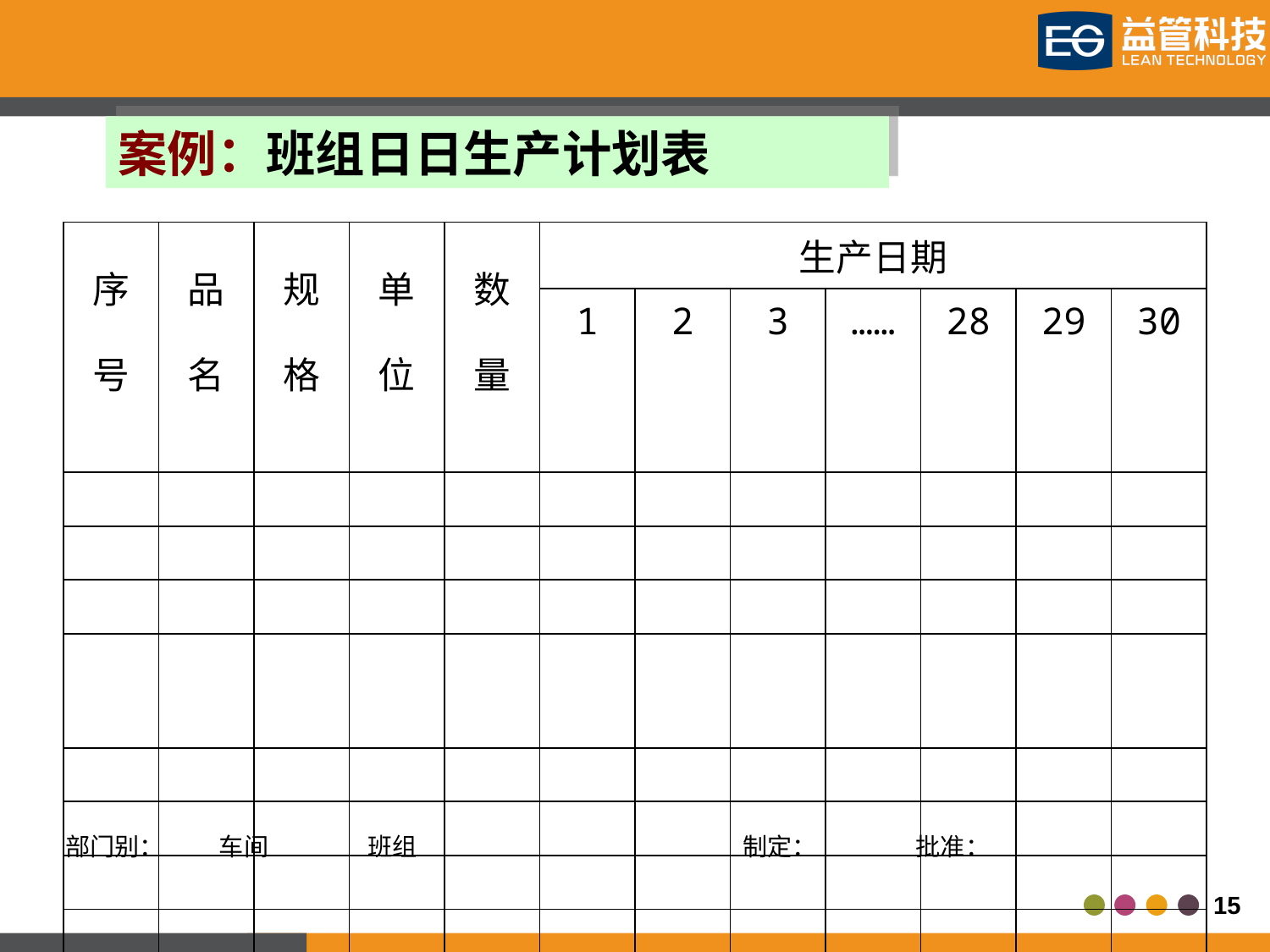

案例：班组日日生产计划表
| 序号 | 品名 | 规格 | 单位 | 数量 | 生产日期 |  |  |  |  |  |  |
| --- | --- | --- | --- | --- | --- | --- | --- | --- | --- | --- | --- |
|  |  |  |  |  | 1 | 2 | 3 | …… | 28 | 29 | 30 |
|  |  |  |  |  |  |  |  |  |  |  |  |
|  |  |  |  |  |  |  |  |  |  |  |  |
|  |  |  |  |  |  |  |  |  |  |  |  |
|  |  |  |  |  |  |  |  |  |  |  |  |
|  |  |  |  |  |  |  |  |  |  |  |  |
|  |  |  |  |  |  |  |  |  |  |  |  |
|  |  |  |  |  |  |  |  |  |  |  |  |
|  |  |  |  |  |  |  |  |  |  |  |  |
|  |  |  |  |  |  |  |  |  |  |  |  |
|  |  |  |  |  |  |  |  |  |  |  |  |
部门别：          车间                  班组
制定：                  批准：